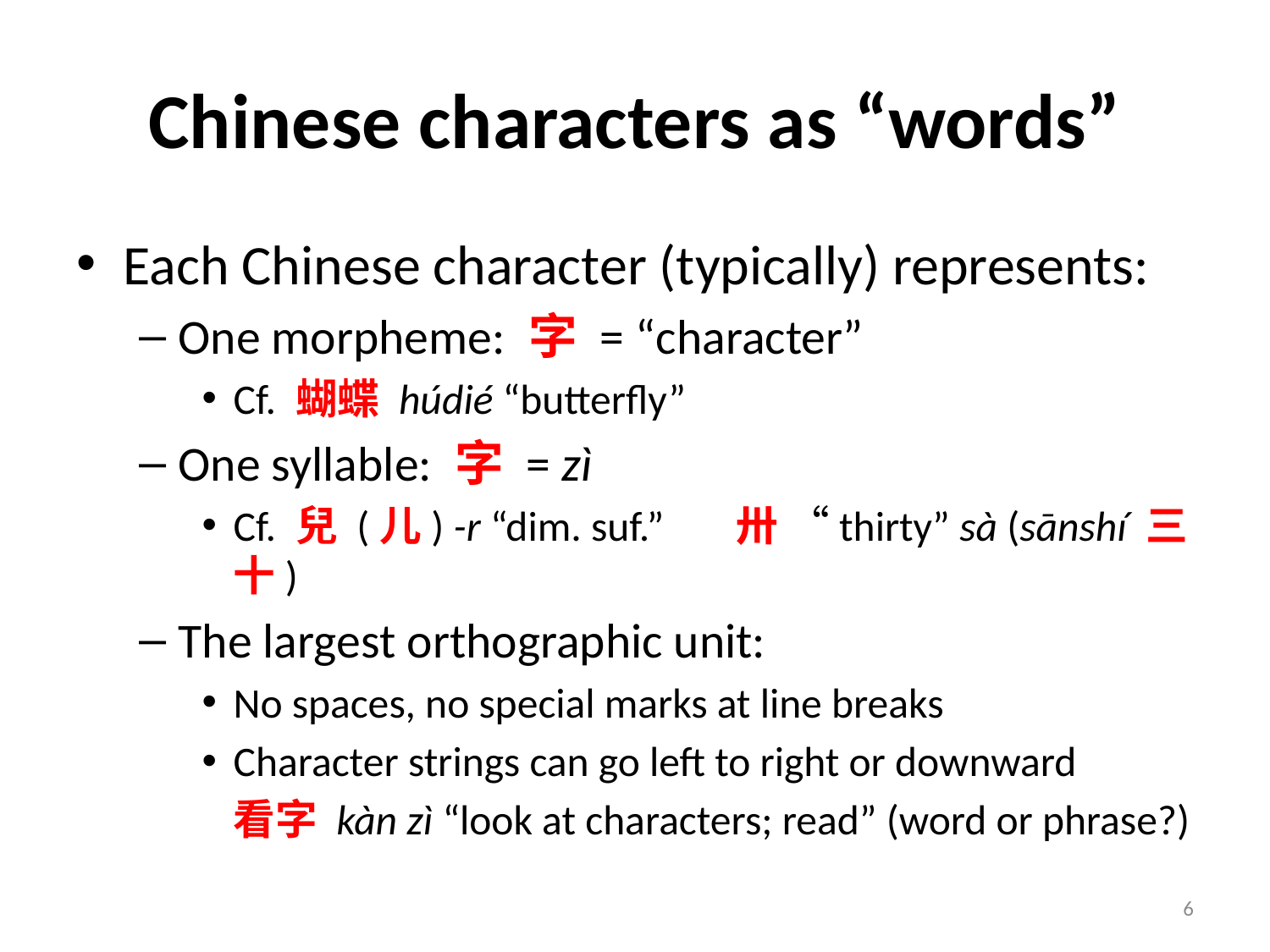

# Chinese characters as “words”
Each Chinese character (typically) represents:
One morpheme: 字 = “character”
Cf. 蝴蝶 húdié “butterfly”
One syllable: 字 = zì
Cf. 兒 (儿) -r “dim. suf.”	卅 “thirty” sà (sānshí 三十)
The largest orthographic unit:
No spaces, no special marks at line breaks
Character strings can go left to right or downward
	看字 kàn zì “look at characters; read” (word or phrase?)
6